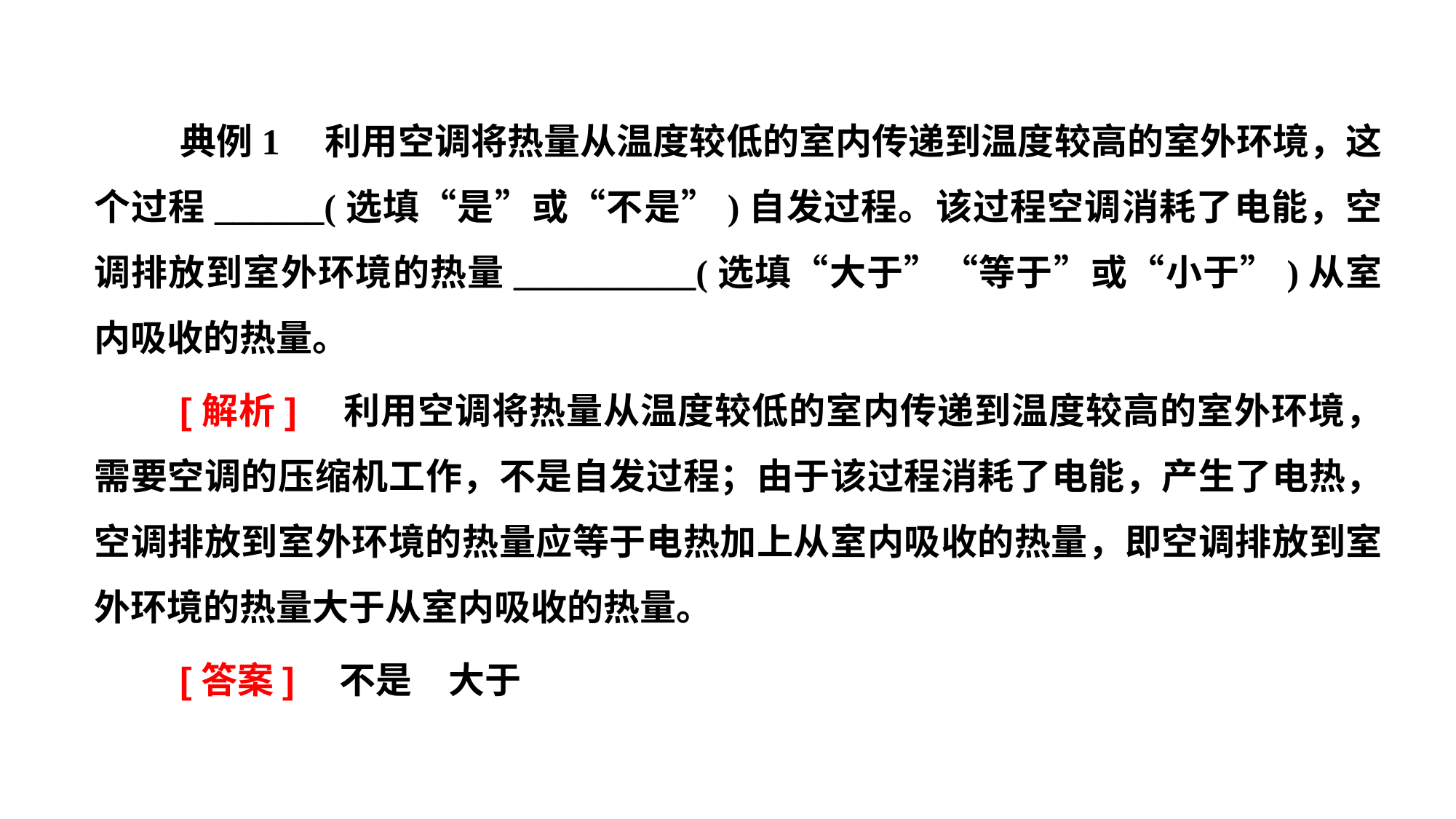

典例1　利用空调将热量从温度较低的室内传递到温度较高的室外环境，这个过程______(选填“是”或“不是”)自发过程。该过程空调消耗了电能，空调排放到室外环境的热量__________(选填“大于”“等于”或“小于”)从室内吸收的热量。
[解析]　利用空调将热量从温度较低的室内传递到温度较高的室外环境，需要空调的压缩机工作，不是自发过程；由于该过程消耗了电能，产生了电热，空调排放到室外环境的热量应等于电热加上从室内吸收的热量，即空调排放到室外环境的热量大于从室内吸收的热量。
[答案]　不是　大于